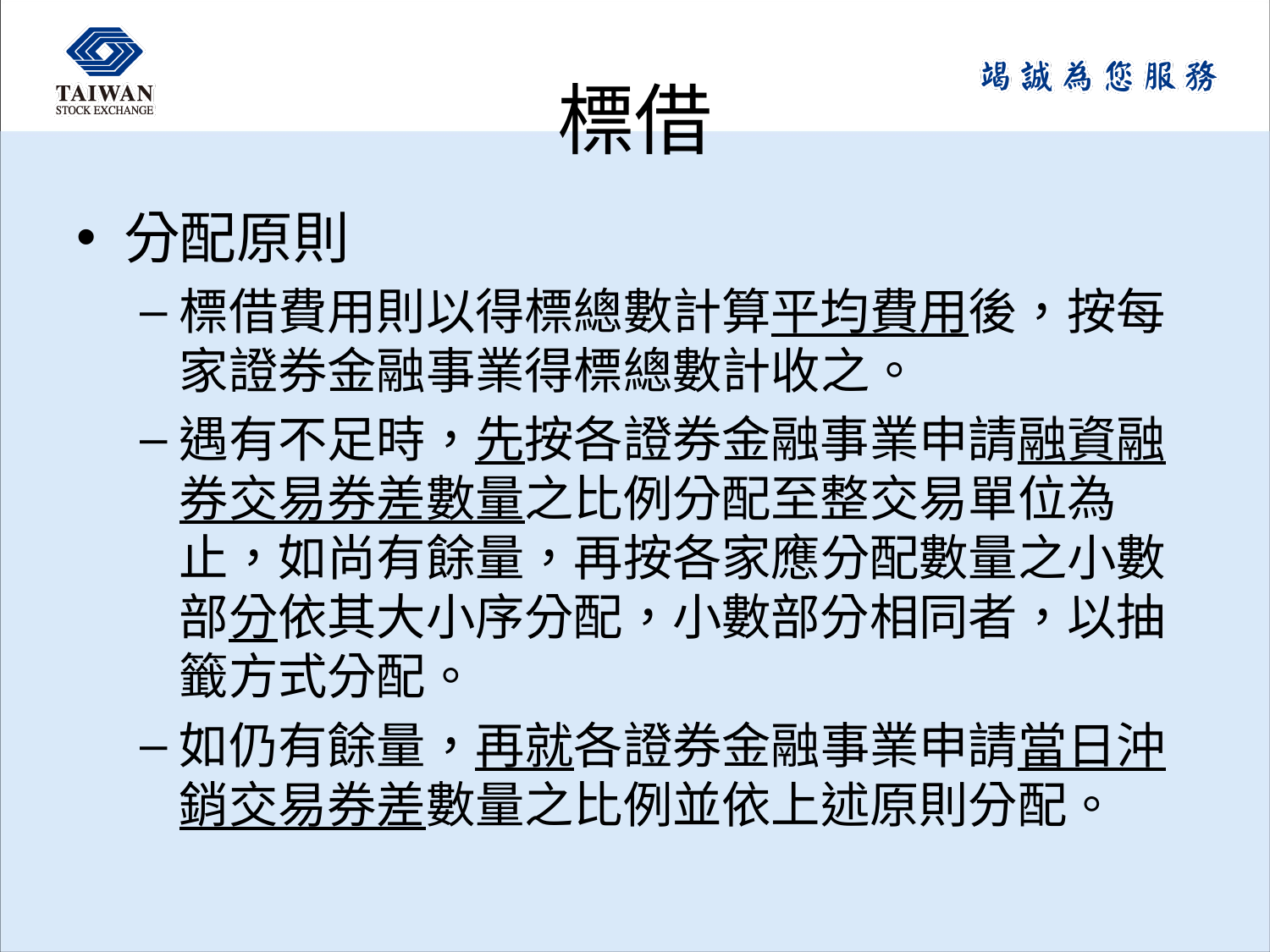

# 標借
分配原則
標借費用則以得標總數計算平均費用後，按每家證券金融事業得標總數計收之。
遇有不足時，先按各證券金融事業申請融資融券交易券差數量之比例分配至整交易單位為止，如尚有餘量，再按各家應分配數量之小數部分依其大小序分配，小數部分相同者，以抽籤方式分配。
如仍有餘量，再就各證券金融事業申請當日沖銷交易券差數量之比例並依上述原則分配。